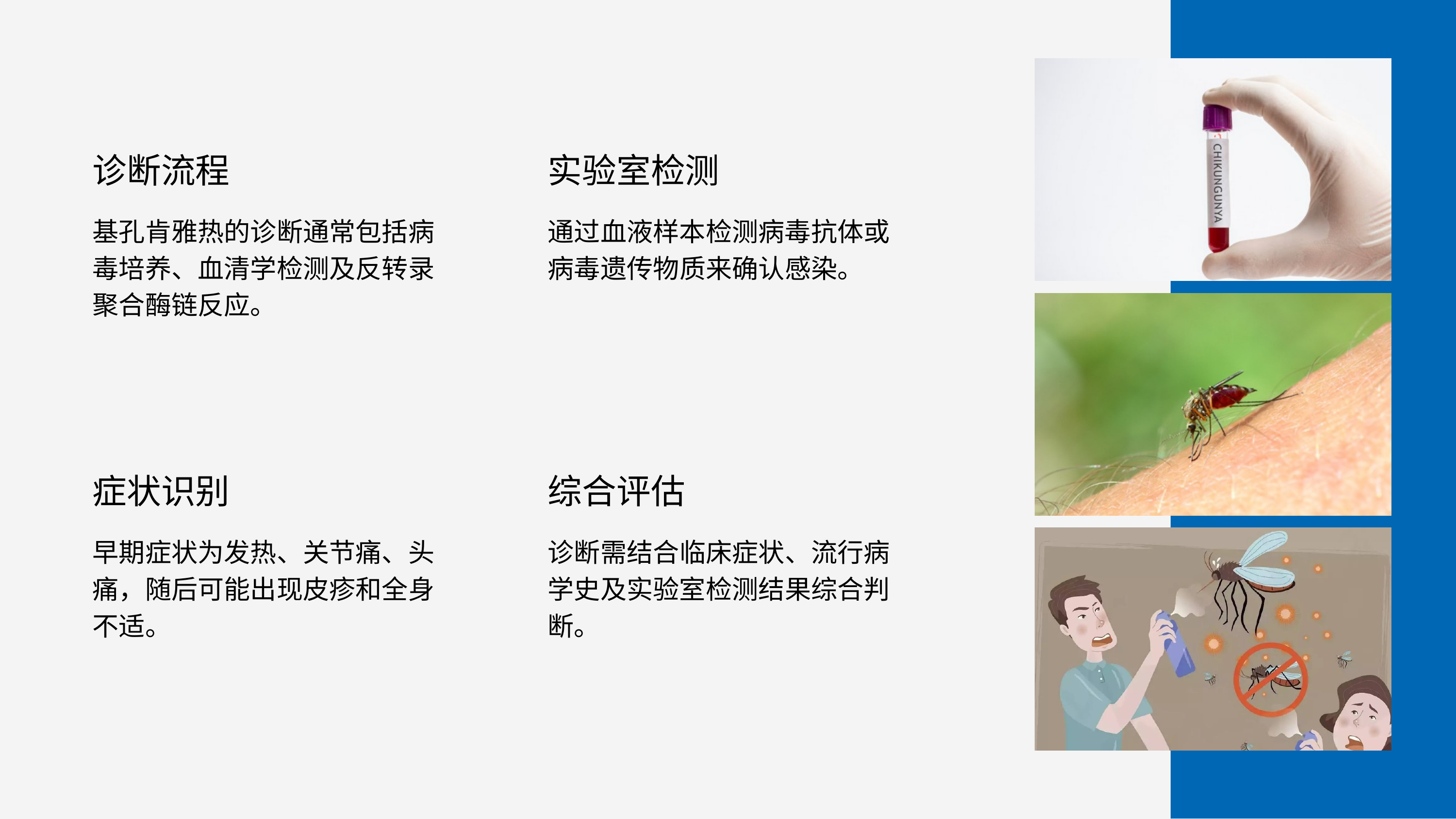

诊断流程
基孔肯雅热的诊断通常包括病毒培养、血清学检测及反转录聚合酶链反应。
实验室检测
通过血液样本检测病毒抗体或病毒遗传物质来确认感染。

症状识别
早期症状为发热、关节痛、头痛，随后可能出现皮疹和全身不适。
综合评估
诊断需结合临床症状、流行病学史及实验室检测结果综合判断。